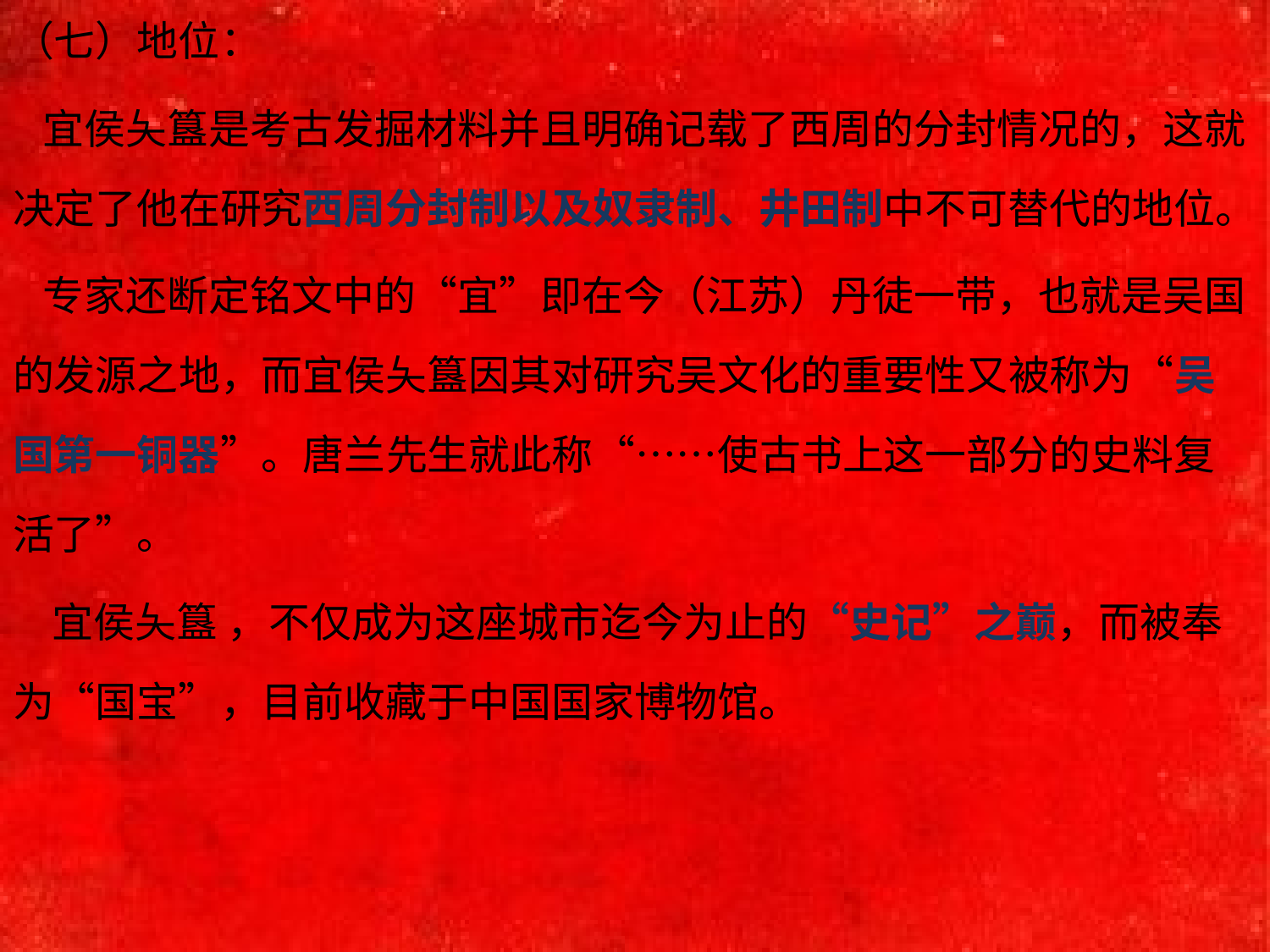

（七）地位：
   宜侯夨簋是考古发掘材料并且明确记载了西周的分封情况的，这就决定了他在研究西周分封制以及奴隶制、井田制中不可替代的地位。
   专家还断定铭文中的“宜”即在今（江苏）丹徒一带，也就是吴国的发源之地，而宜侯夨簋因其对研究吴文化的重要性又被称为“吴国第一铜器”。唐兰先生就此称“……使古书上这一部分的史料复活了”。
    宜侯夨簋 ，不仅成为这座城市迄今为止的“史记”之巅，而被奉为“国宝”，目前收藏于中国国家博物馆。